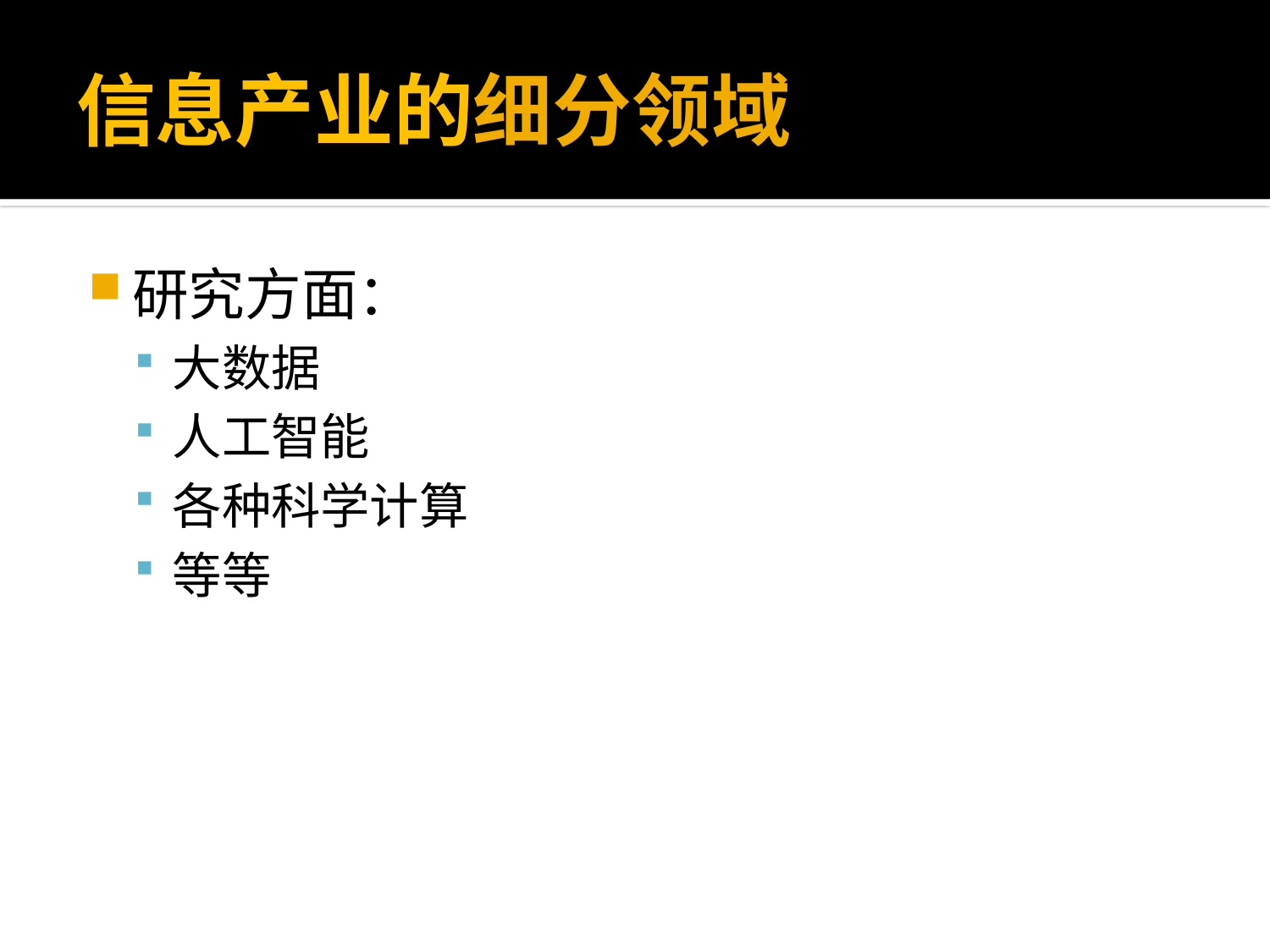

# 信息产业的细分领域
研究方面：
大数据
人工智能
各种科学计算
等等